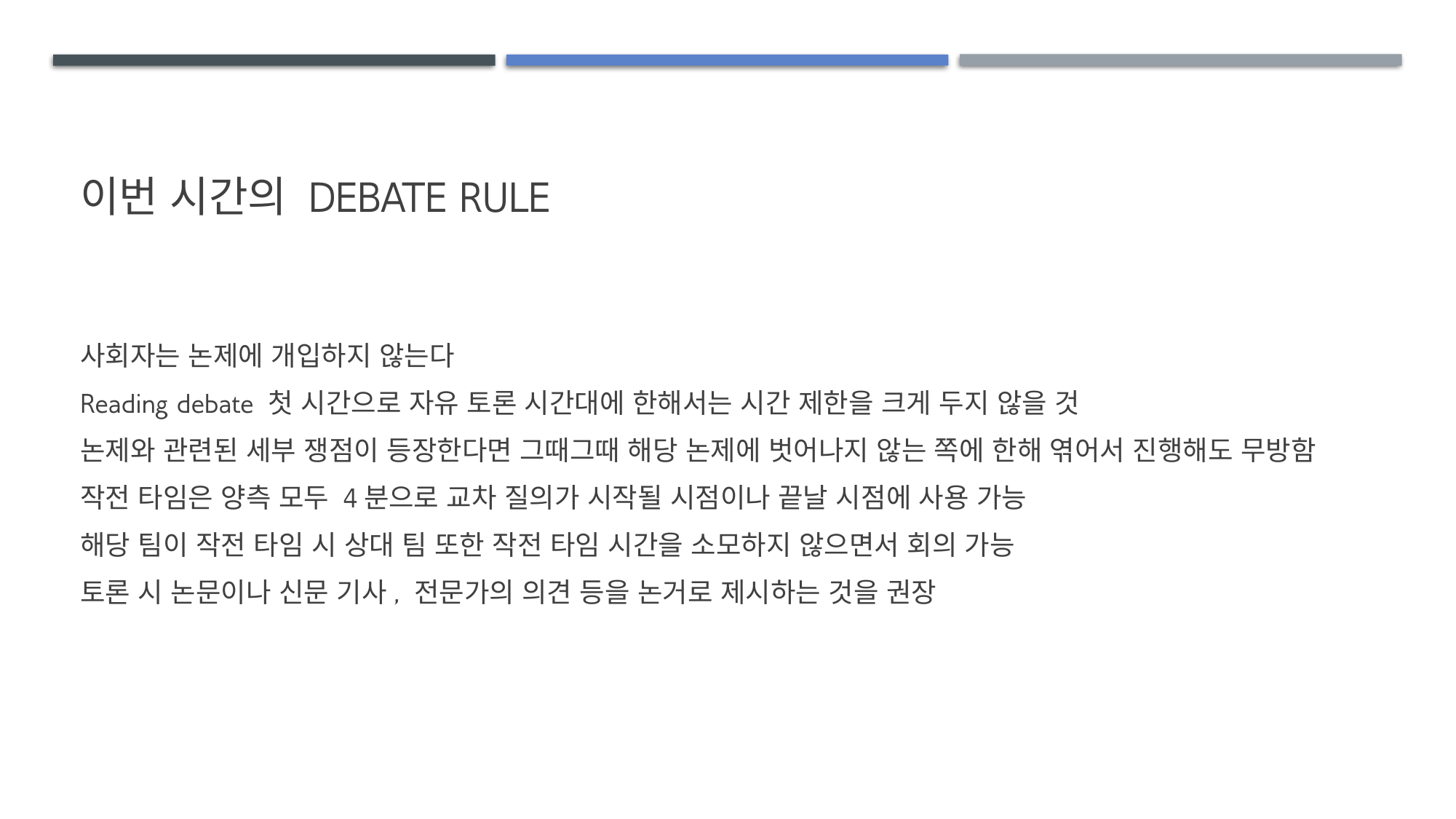

# 이번 시간의 Debate rule
사회자는 논제에 개입하지 않는다
Reading debate 첫 시간으로 자유 토론 시간대에 한해서는 시간 제한을 크게 두지 않을 것
논제와 관련된 세부 쟁점이 등장한다면 그때그때 해당 논제에 벗어나지 않는 쪽에 한해 엮어서 진행해도 무방함
작전 타임은 양측 모두 4분으로 교차 질의가 시작될 시점이나 끝날 시점에 사용 가능
해당 팀이 작전 타임 시 상대 팀 또한 작전 타임 시간을 소모하지 않으면서 회의 가능
토론 시 논문이나 신문 기사, 전문가의 의견 등을 논거로 제시하는 것을 권장